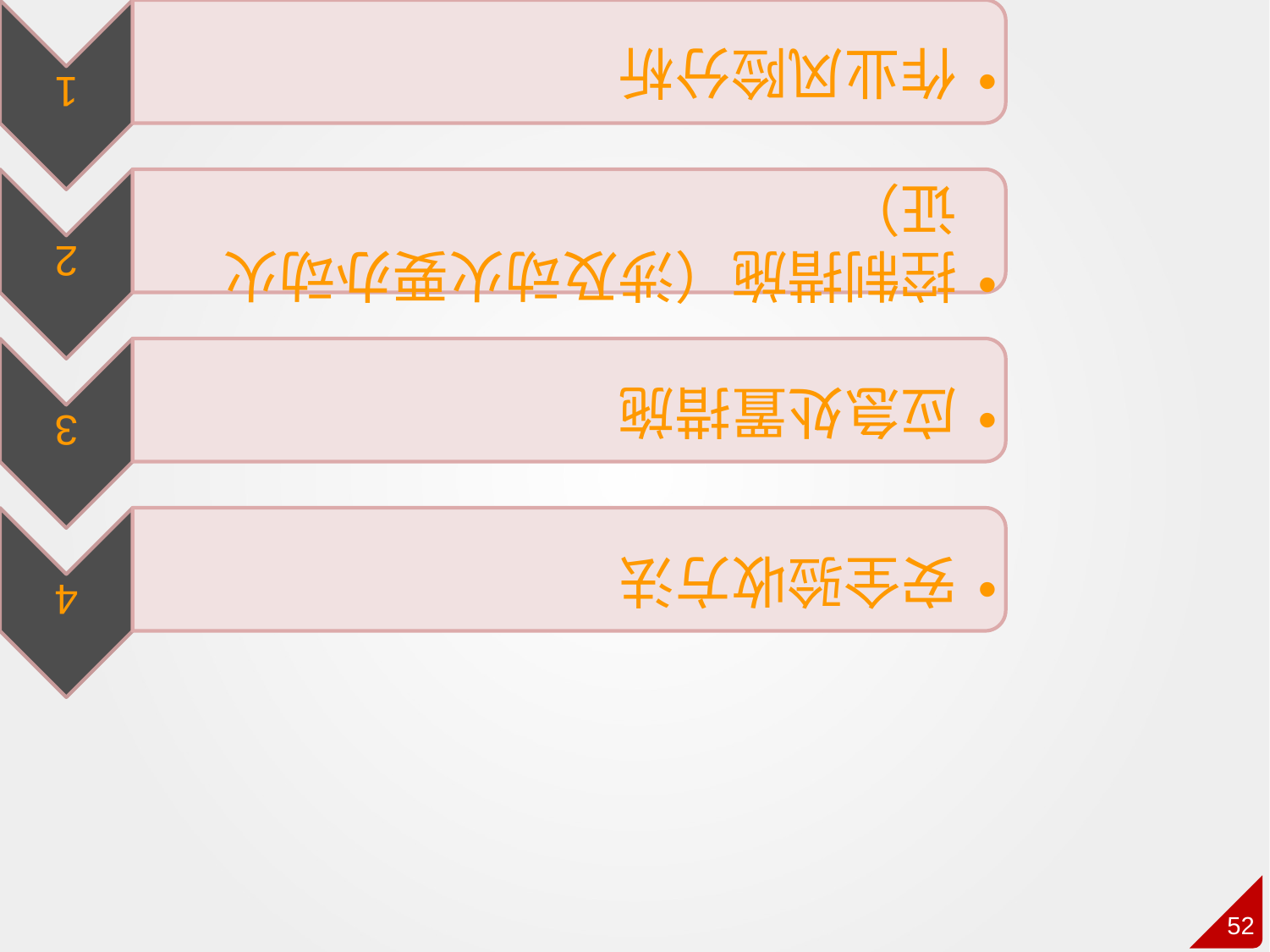

4.检修方案包含内容：

1
作业风险分析
2
控制措施（涉及动火要办动火证）
3
应急处置措施
4
安全验收方法